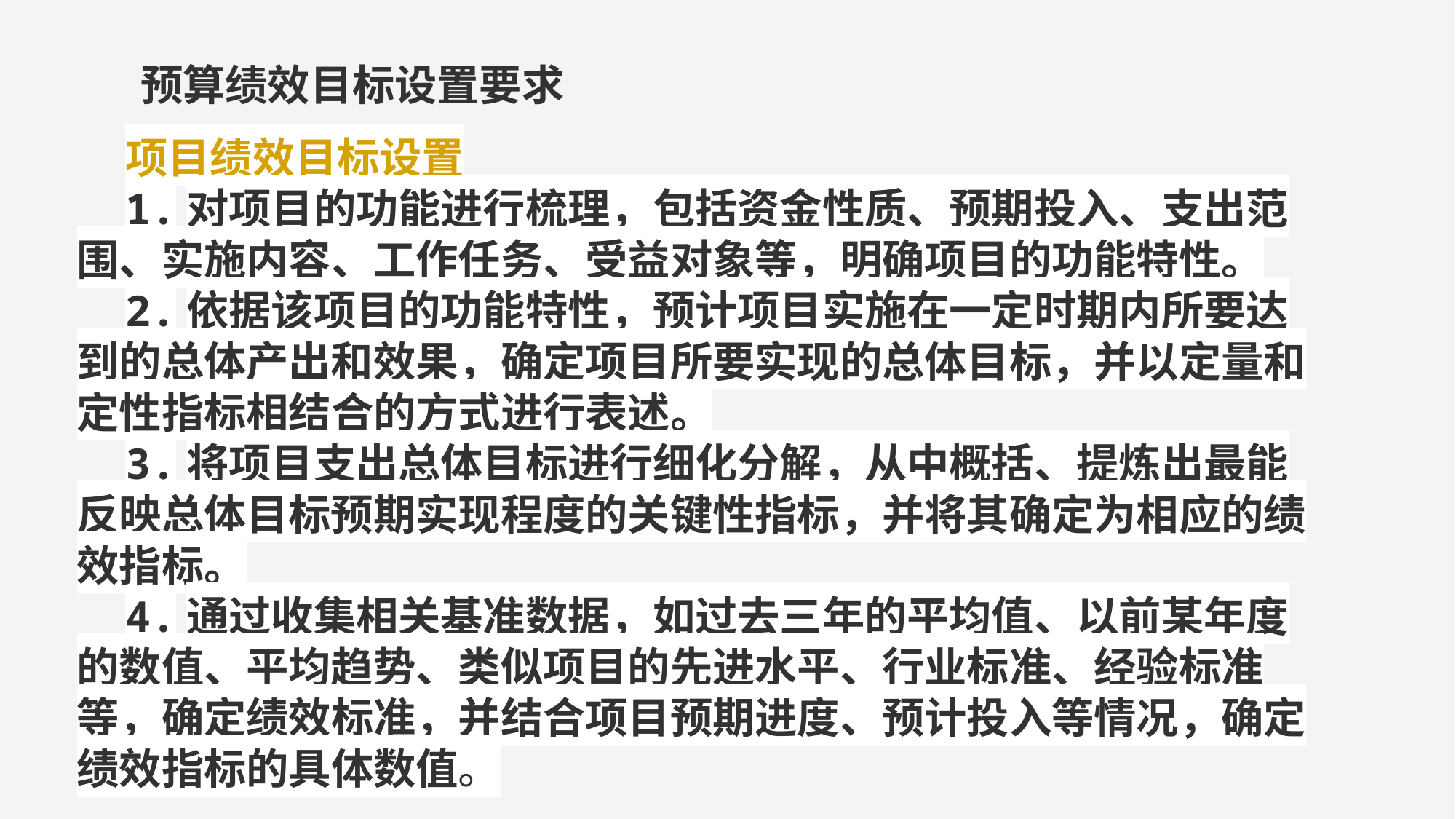

预算绩效目标设置要求
项目绩效目标设置
1.对项目的功能进行梳理，包括资金性质、预期投入、支出范围、实施内容、工作任务、受益对象等，明确项目的功能特性。
2.依据该项目的功能特性，预计项目实施在一定时期内所要达到的总体产出和效果，确定项目所要实现的总体目标，并以定量和定性指标相结合的方式进行表述。
3.将项目支出总体目标进行细化分解，从中概括、提炼出最能反映总体目标预期实现程度的关键性指标，并将其确定为相应的绩效指标。
4.通过收集相关基准数据，如过去三年的平均值、以前某年度的数值、平均趋势、类似项目的先进水平、行业标准、经验标准等，确定绩效标准，并结合项目预期进度、预计投入等情况，确定绩效指标的具体数值。